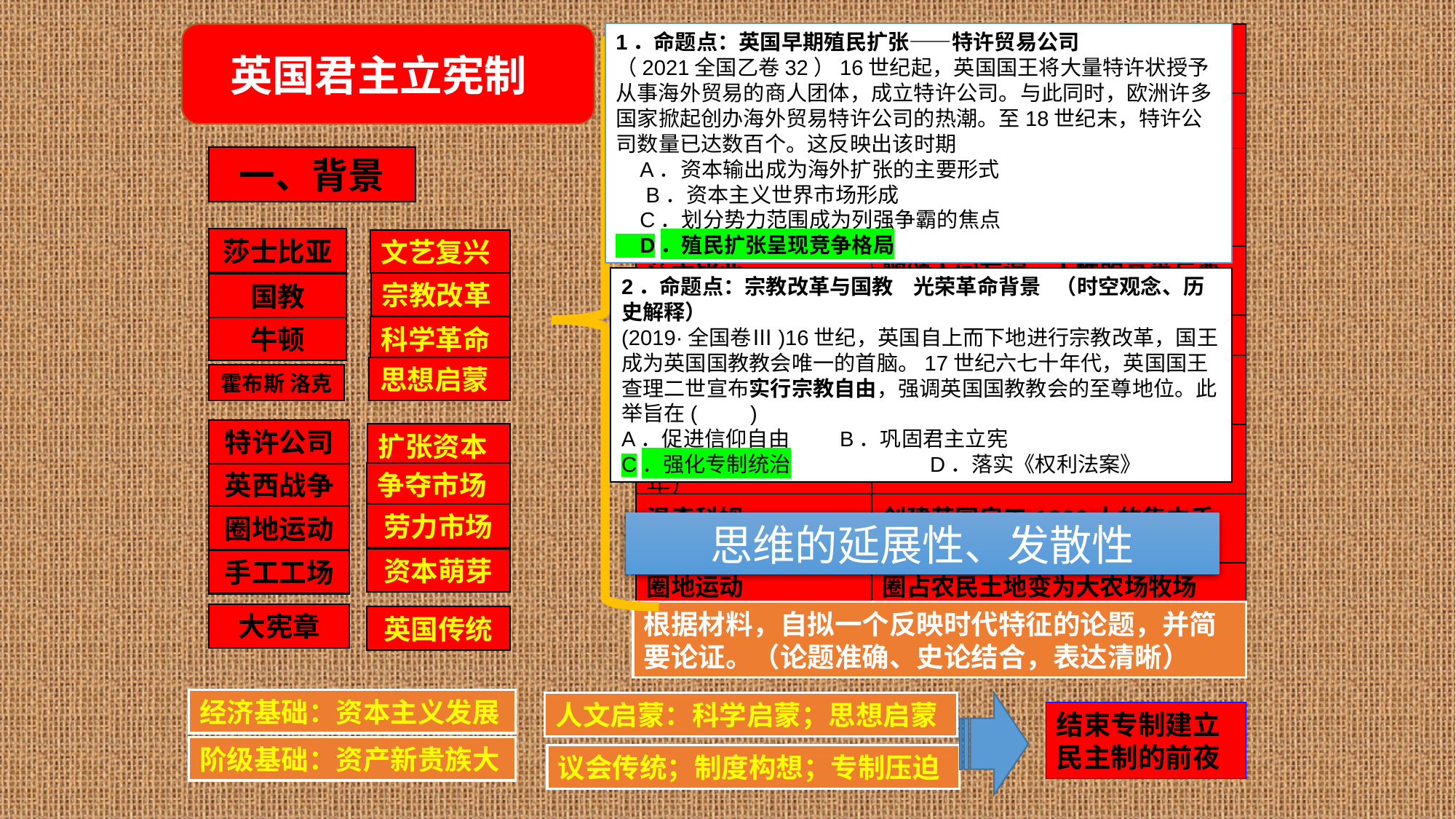

1．命题点：英国早期殖民扩张——特许贸易公司
（2021全国乙卷32）16世纪起，英国国王将大量特许状授予从事海外贸易的商人团体，成立特许公司。与此同时，欧洲许多国家掀起创办海外贸易特许公司的热潮。至18世纪末，特许公司数量已达数百个。这反映出该时期
    A．资本输出成为海外扩张的主要形式
     B．资本主义世界市场形成
    C．划分势力范围成为列强争霸的焦点
    D．殖民扩张呈现竞争格局
| 《大宪章》（1215） | 限制英国王权、保护贵族权力不受侵犯 |
| --- | --- |
| 国教（1534年） | 英王为教会首脑，脱离罗马教廷 |
| 霍布斯（1588-1679） 洛克（1632-1704） | 天赋人权、契约造国家。 君权源于人民；立法、行政外交分论 |
| 莎士比亚 （1564-1616） | 歌颂人间友谊、人性的高尚与尊严 |
| 牛顿（1642-1727） | 1687年牛顿力学体系 |
| 特许商贸公司（16纪） | 如东印度公司垄断中英印贸易的特许公司 |
| 英西战争（1588年） | 无敌舰队被英国打败 |
| 温奇科姆 （16纪初） | 创建英国雇工1000人的集中手工工场 |
| 圈地运动 （14-16纪） | 圈占农民土地变为大农场牧场 |
英国君主立宪制

一、背景
莎士比亚
文艺复兴
2．命题点：宗教改革与国教    光荣革命背景   （时空观念、历史解释）
(2019·全国卷Ⅲ)16世纪，英国自上而下地进行宗教改革，国王成为英国国教教会唯一的首脑。17世纪六七十年代，英国国王查理二世宣布实行宗教自由，强调英国国教教会的至尊地位。此举旨在(　　)
A．促进信仰自由　　	B．巩固君主立宪
C．强化专制统治	                  D．落实《权利法案》
宗教改革
国教
牛顿
科学革命
思想启蒙
霍布斯 洛克
特许公司
扩张资本
英西战争
争夺市场
劳力市场
圈地运动
思维的延展性、发散性
资本萌芽
手工工场
根据材料，自拟一个反映时代特征的论题，并简要论证。（论题准确、史论结合，表达清晰）
大宪章
英国传统
经济基础：资本主义发展
人文启蒙：科学启蒙；思想启蒙

结束专制建立民主制的前夜
阶级基础：资产新贵族大
议会传统；制度构想；专制压迫